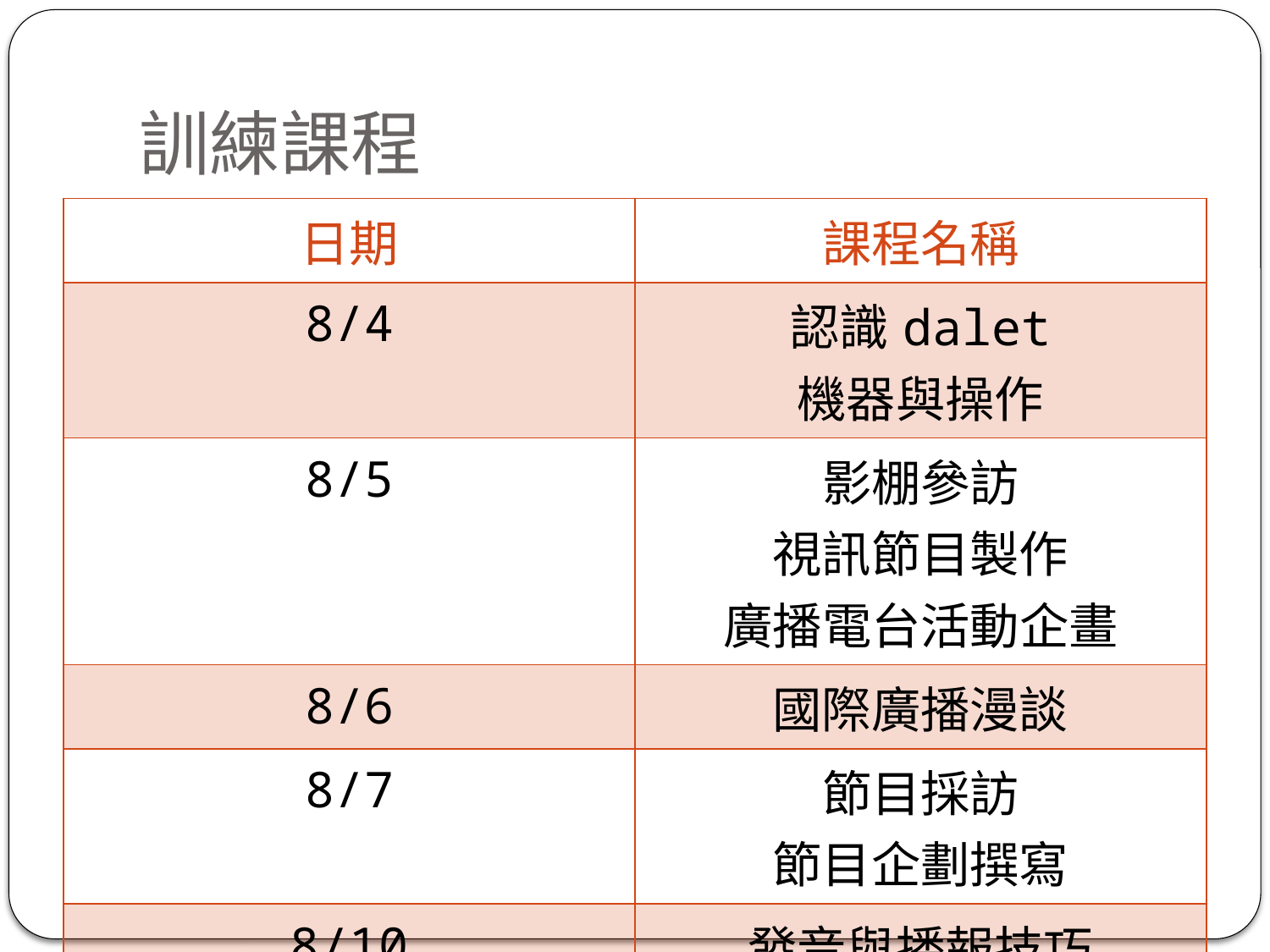

# 訓練課程
| 日期 | 課程名稱 |
| --- | --- |
| 8/4 | 認識dalet 機器與操作 |
| 8/5 | 影棚參訪 視訊節目製作 廣播電台活動企畫 |
| 8/6 | 國際廣播漫談 |
| 8/7 | 節目採訪 節目企劃撰寫 |
| 8/10 | 發音與播報技巧 |